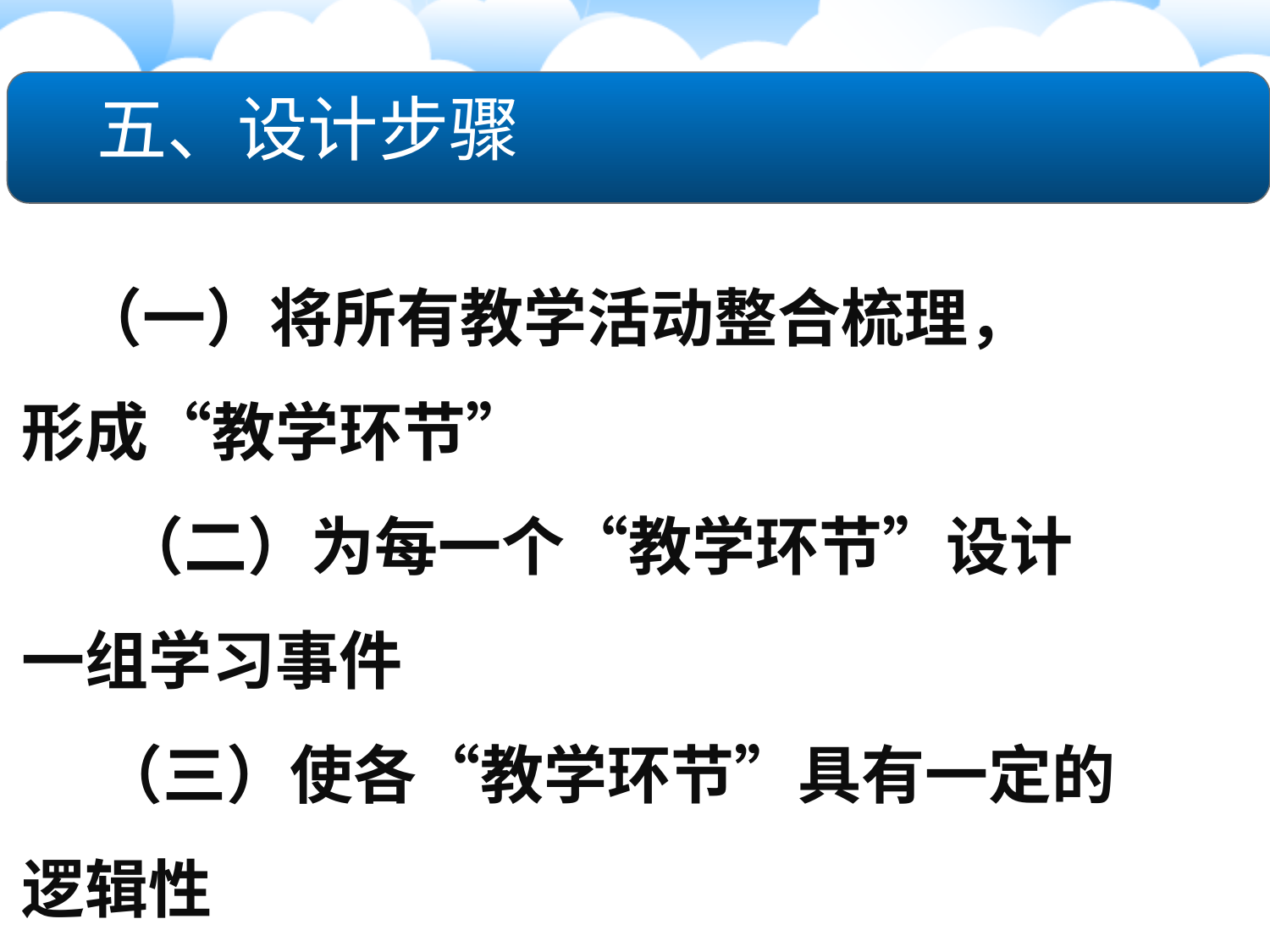

五、设计步骤
   （一）将所有教学活动整合梳理，
形成“教学环节”
　　（二）为每一个“教学环节”设计
一组学习事件
　 （三）使各“教学环节”具有一定的逻辑性